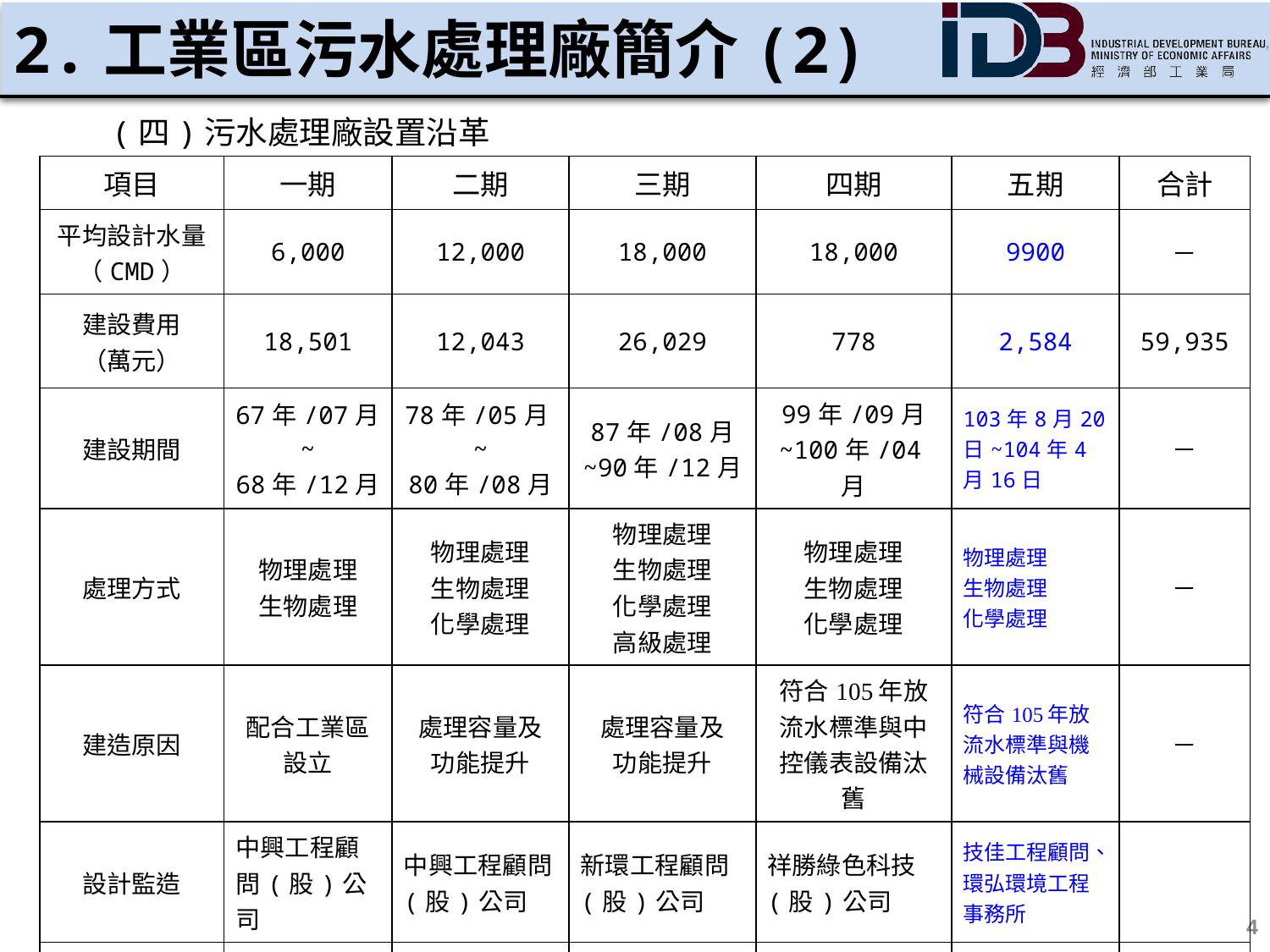

# 2.工業區污水處理廠簡介(2)
(四)污水處理廠設置沿革
| 項目 | 一期 | 二期 | 三期 | 四期 | 五期 | 合計 |
| --- | --- | --- | --- | --- | --- | --- |
| 平均設計水量（CMD） | 6,000 | 12,000 | 18,000 | 18,000 | 9900 | － |
| 建設費用 （萬元） | 18,501 | 12,043 | 26,029 | 778 | 2,584 | 59,935 |
| 建設期間 | 67年/07月~ 68年/12月 | 78年/05月~ 80年/08月 | 87年/08月 ~90年/12月 | 99年/09月 ~100年/04月 | 103年8月20日~104年4月16日 | － |
| 處理方式 | 物理處理 生物處理 | 物理處理 生物處理 化學處理 | 物理處理 生物處理 化學處理 高級處理 | 物理處理 生物處理 化學處理 | 物理處理 生物處理 化學處理 | － |
| 建造原因 | 配合工業區設立 | 處理容量及 功能提升 | 處理容量及 功能提升 | 符合105年放流水標準與中控儀表設備汰舊 | 符合105年放流水標準與機械設備汰舊 | － |
| 設計監造 | 中興工程顧問(股)公司 | 中興工程顧問(股)公司 | 新環工程顧問(股)公司 | 祥勝綠色科技(股)公司 | 技佳工程顧問、環弘環境工程事務所 |  |
| 施工單位 | 中華工程 (股)公司 | 中華工程 (股)公司 | 長城重工 信誼機器工業 | 大陸水工(股)公司 | 嘉德技術開發(股)有限公司 | － |
4